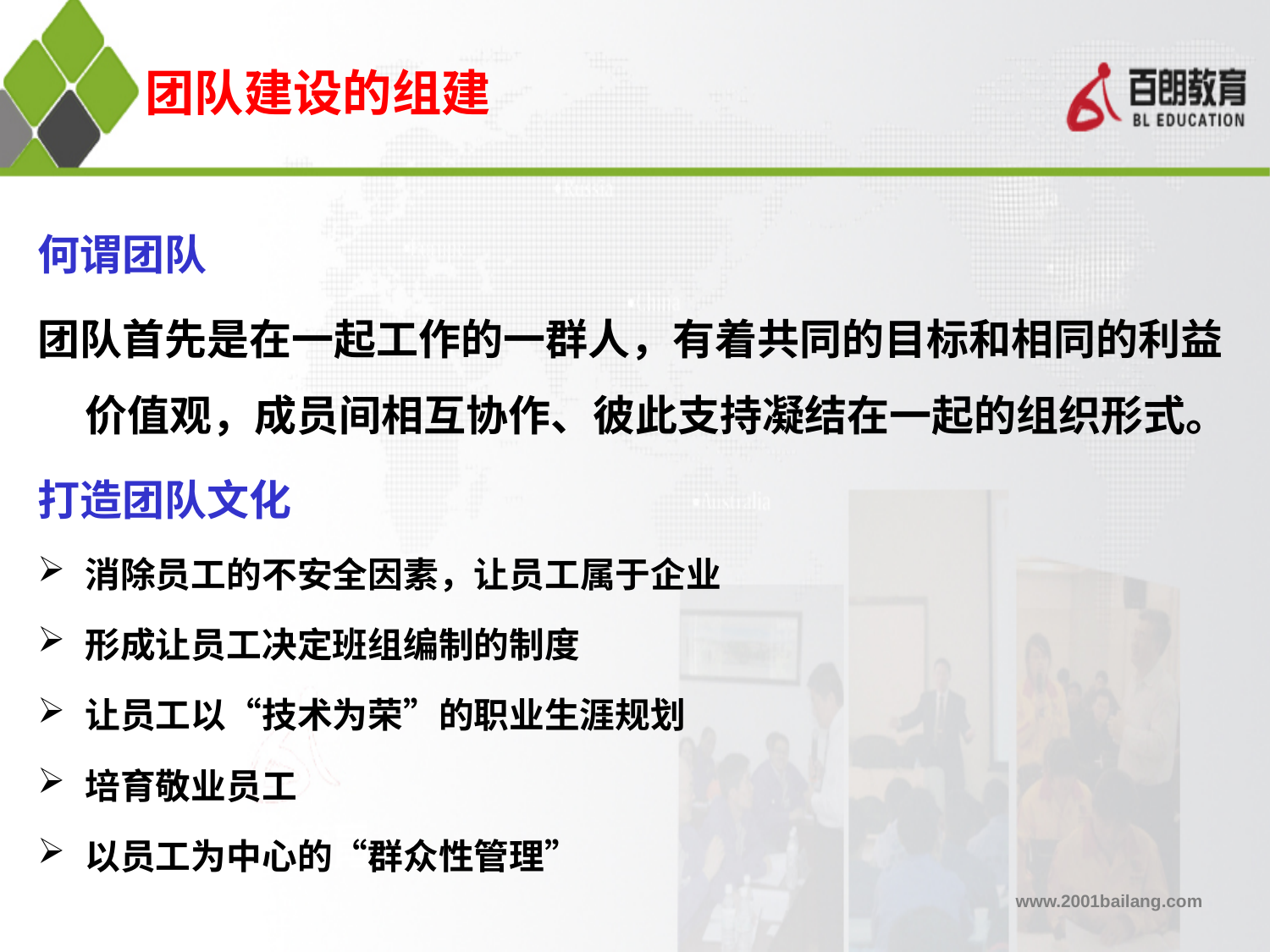

# 团队建设的组建
何谓团队
团队首先是在一起工作的一群人，有着共同的目标和相同的利益价值观，成员间相互协作、彼此支持凝结在一起的组织形式。
打造团队文化
消除员工的不安全因素，让员工属于企业
形成让员工决定班组编制的制度
让员工以“技术为荣”的职业生涯规划
培育敬业员工
以员工为中心的“群众性管理”